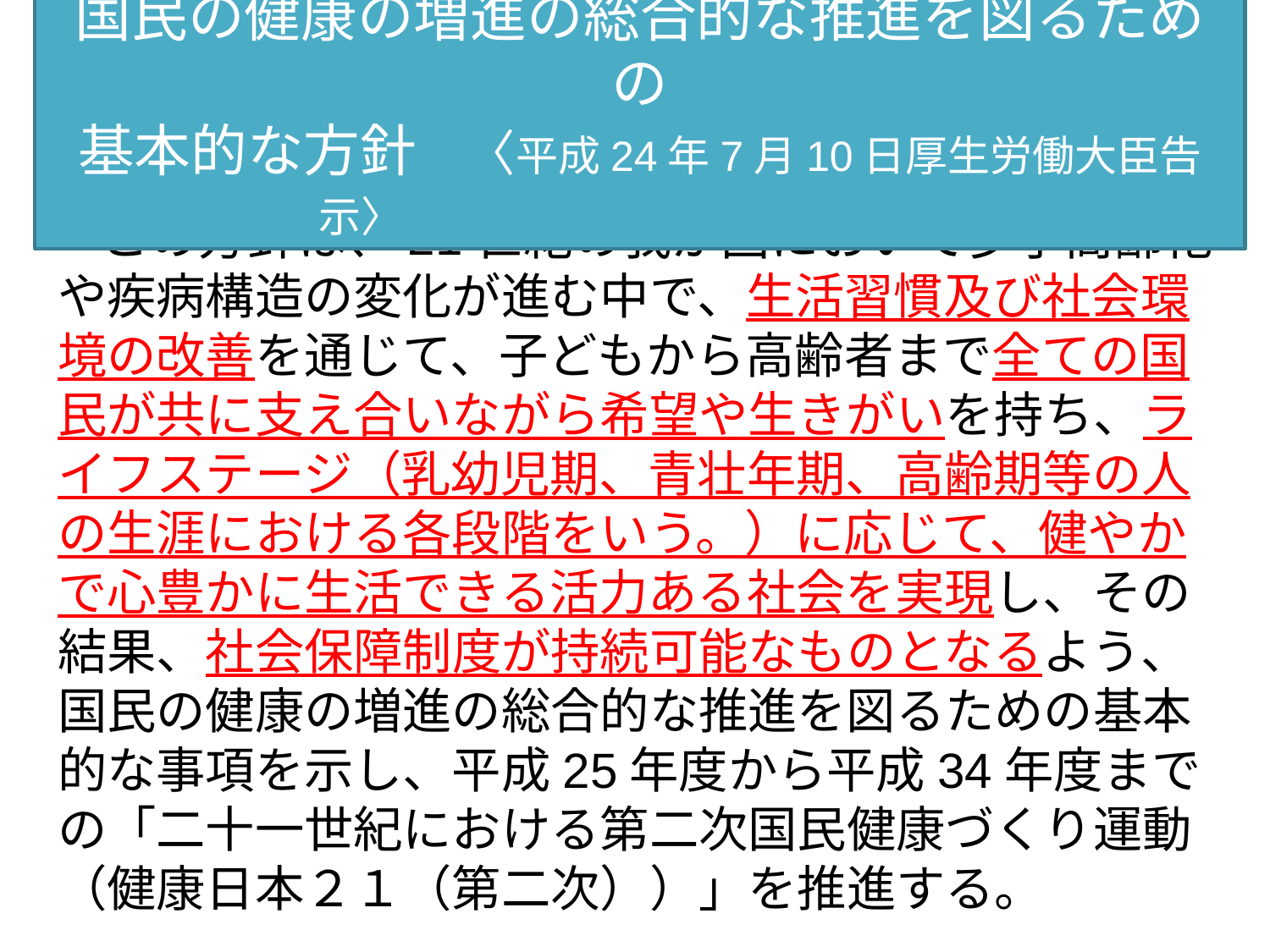

国民の健康の増進の総合的な推進を図るための
基本的な方針　〈平成24年7月10日厚生労働大臣告示〉
　この方針は、21世紀の我が国において少子高齢化や疾病構造の変化が進む中で、生活習慣及び社会環境の改善を通じて、子どもから高齢者まで全ての国民が共に支え合いながら希望や生きがいを持ち、ライフステージ（乳幼児期、青壮年期、高齢期等の人の生涯における各段階をいう。）に応じて、健やかで心豊かに生活できる活力ある社会を実現し、その結果、社会保障制度が持続可能なものとなるよう、国民の健康の増進の総合的な推進を図るための基本的な事項を示し、平成25年度から平成34年度までの「二十一世紀における第二次国民健康づくり運動（健康日本２１（第二次））」を推進する。